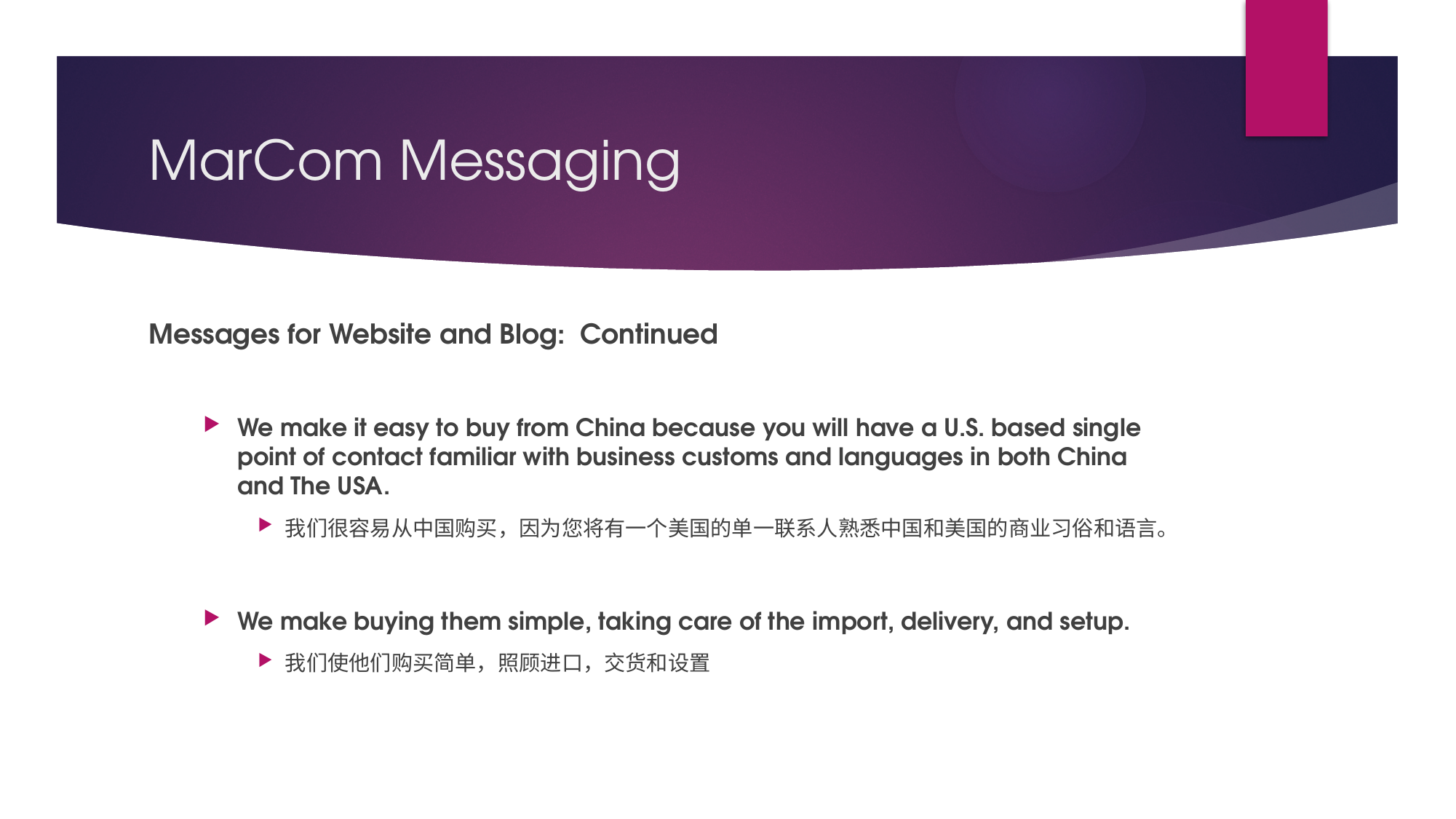

# MarCom Messaging
Messages for Website and Blog:  Continued

We make it easy to buy from China because you will have a U.S. based single point of contact familiar with business customs and languages in both China and The USA.
我们很容易从中国购买，因为您将有一个美国的单一联系人熟悉中国和美国的商业习俗和语言。

We make buying them simple, taking care of the import, delivery, and setup.
我们使他们购买简单，照顾进口，交货和设置